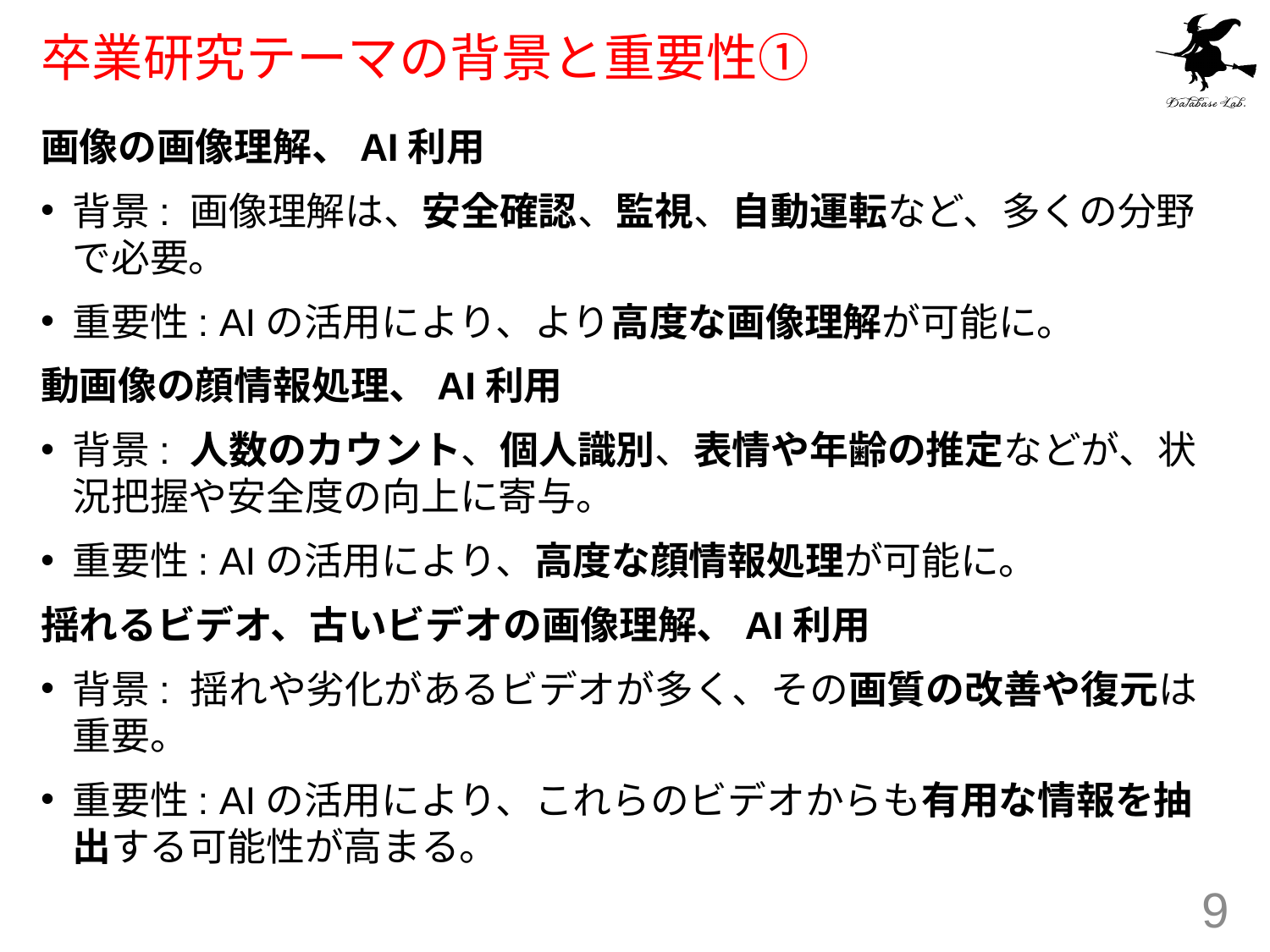

# 卒業研究テーマの背景と重要性①
画像の画像理解、AI利用
背景: 画像理解は、安全確認、監視、自動運転など、多くの分野で必要。
重要性: AIの活用により、より高度な画像理解が可能に。
動画像の顔情報処理、AI利用
背景: 人数のカウント、個人識別、表情や年齢の推定などが、状況把握や安全度の向上に寄与。
重要性: AIの活用により、高度な顔情報処理が可能に。
揺れるビデオ、古いビデオの画像理解、AI利用
背景: 揺れや劣化があるビデオが多く、その画質の改善や復元は重要。
重要性: AIの活用により、これらのビデオからも有用な情報を抽出する可能性が高まる。

9